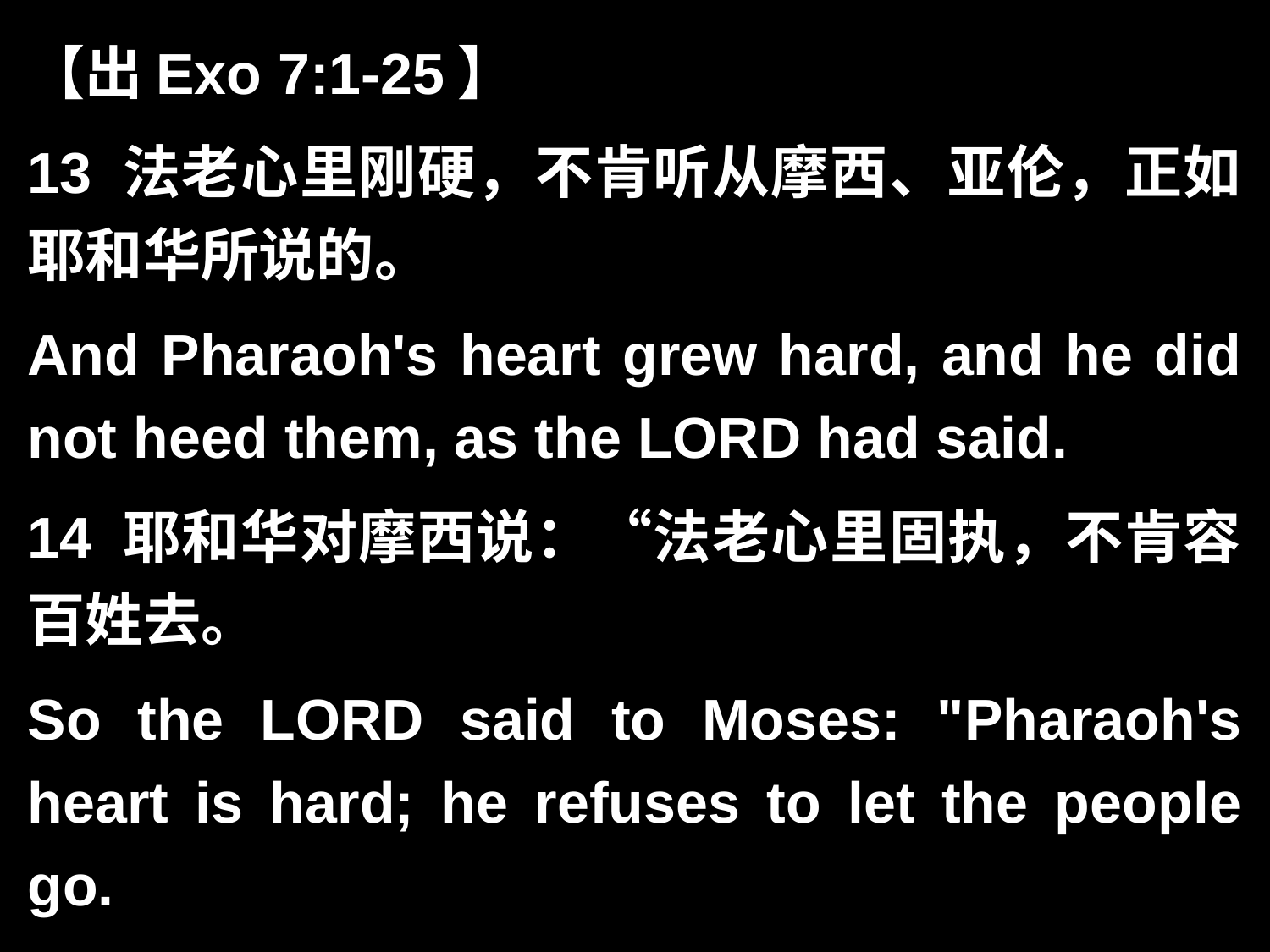

【出Exo 7:1-25】
13 法老心里刚硬，不肯听从摩西、亚伦，正如耶和华所说的。
And Pharaoh's heart grew hard, and he did not heed them, as the LORD had said.
14 耶和华对摩西说：“法老心里固执，不肯容百姓去。
So the LORD said to Moses: "Pharaoh's heart is hard; he refuses to let the people go.